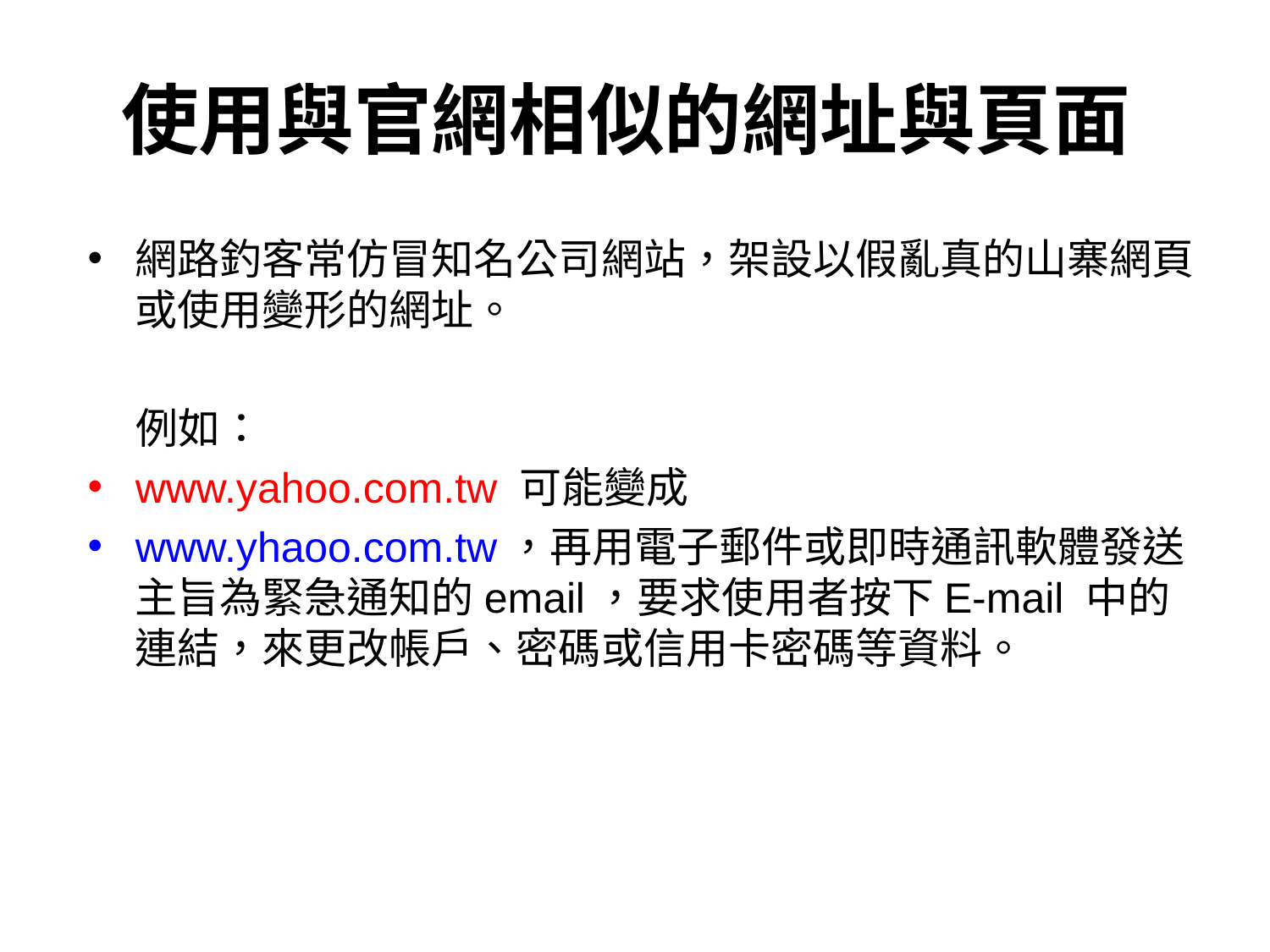

# 使用與官網相似的網址與頁面
網路釣客常仿冒知名公司網站，架設以假亂真的山寨網頁或使用變形的網址。

    例如：
www.yahoo.com.tw 可能變成
www.yhaoo.com.tw，再用電子郵件或即時通訊軟體發送主旨為緊急通知的email，要求使用者按下E-mail 中的連結，來更改帳戶、密碼或信用卡密碼等資料。